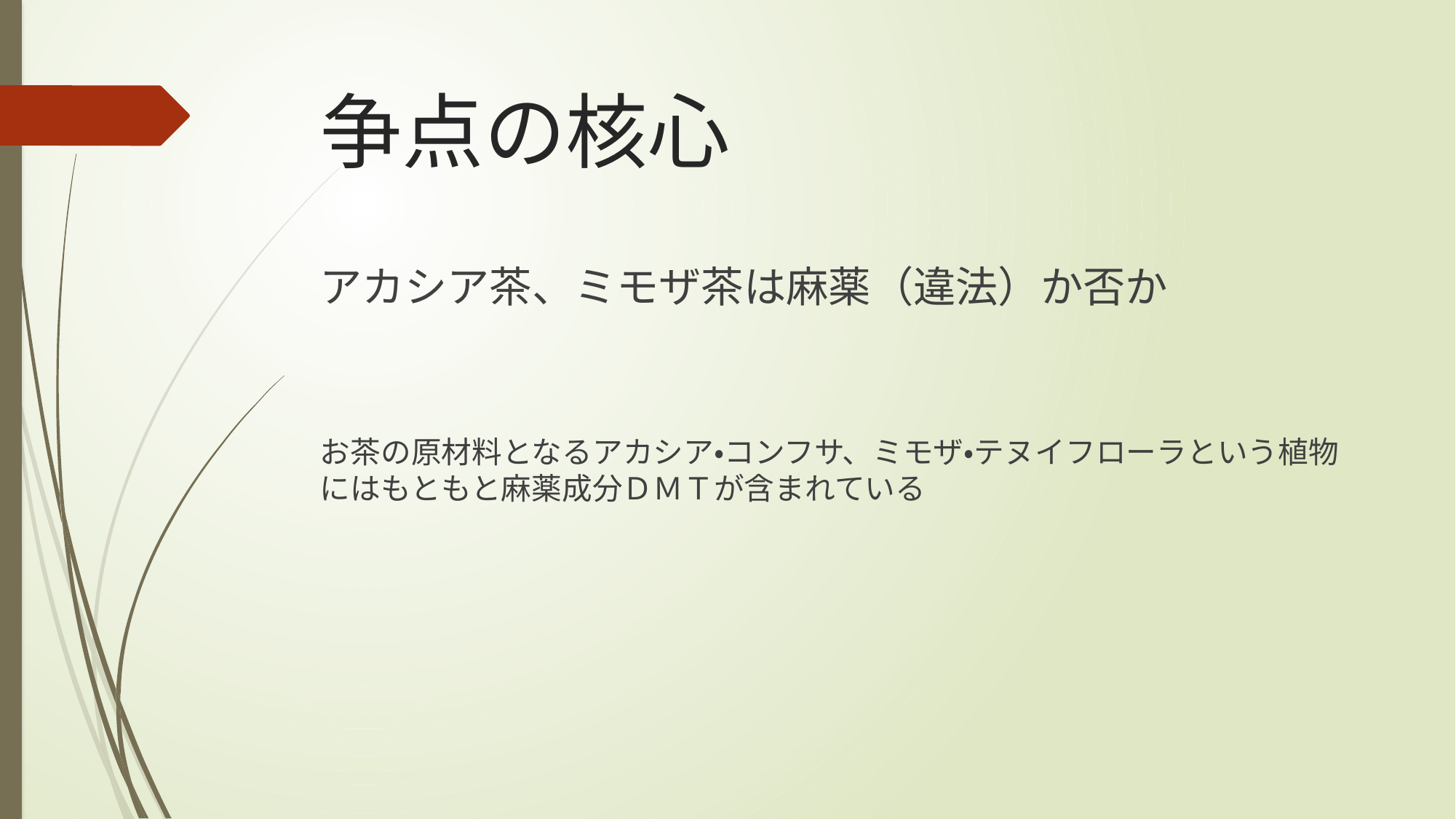

# 争点の核心
アカシア茶、ミモザ茶は麻薬（違法）か否か

お茶の原材料となるアカシア・コンフサ、ミモザ・テヌイフローラという植物にはもともと麻薬成分ＤＭＴが含まれている